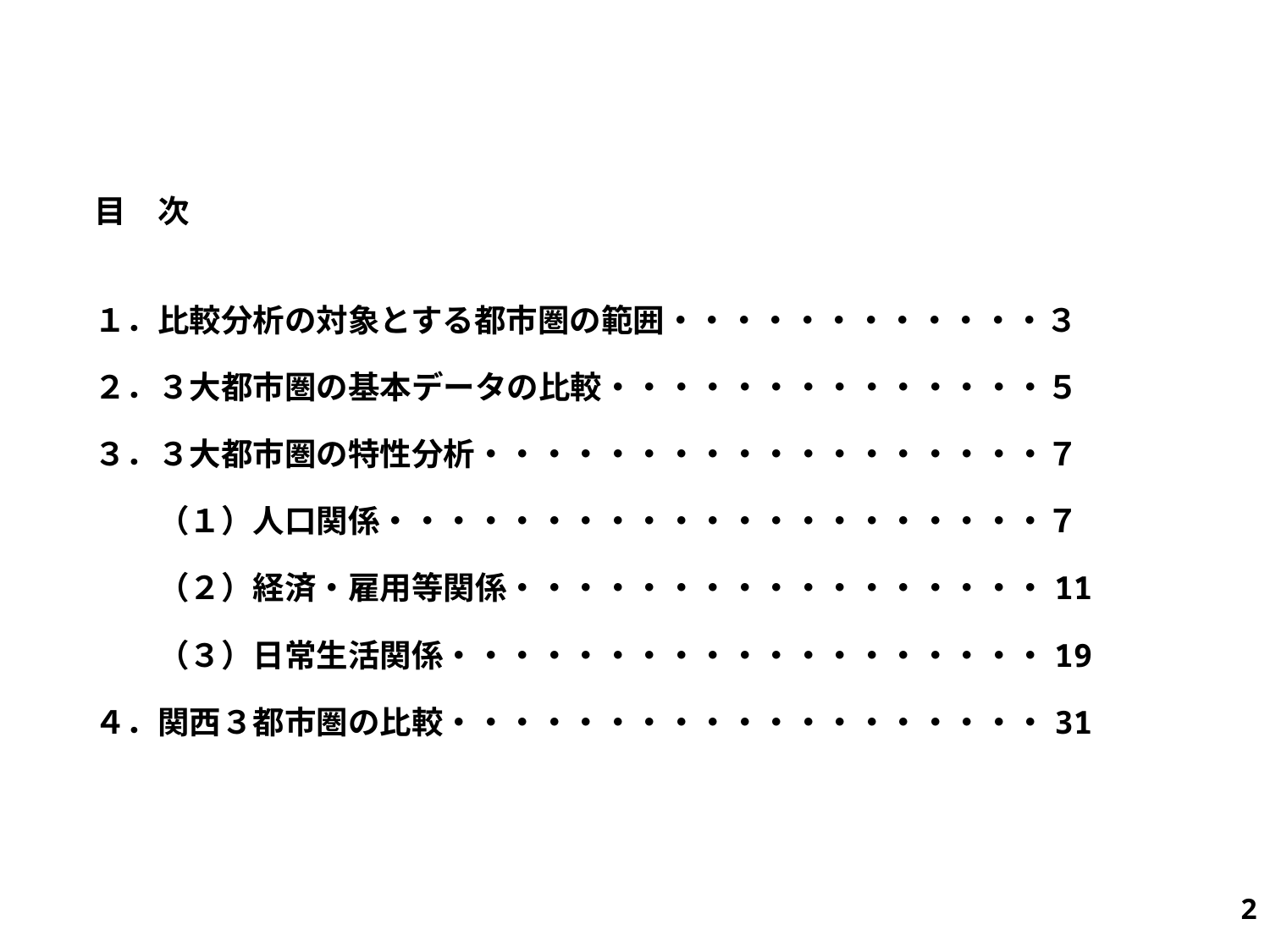

目　次
１．比較分析の対象とする都市圏の範囲・・・・・・・・・・・・３
２．３大都市圏の基本データの比較・・・・・・・・・・・・・・５
３．３大都市圏の特性分析・・・・・・・・・・・・・・・・・・７
　　（１）人口関係・・・・・・・・・・・・・・・・・・・・・７
　　（２）経済・雇用等関係・・・・・・・・・・・・・・・・・11
　　（３）日常生活関係・・・・・・・・・・・・・・・・・・・19
４．関西３都市圏の比較・・・・・・・・・・・・・・・・・・・31
2